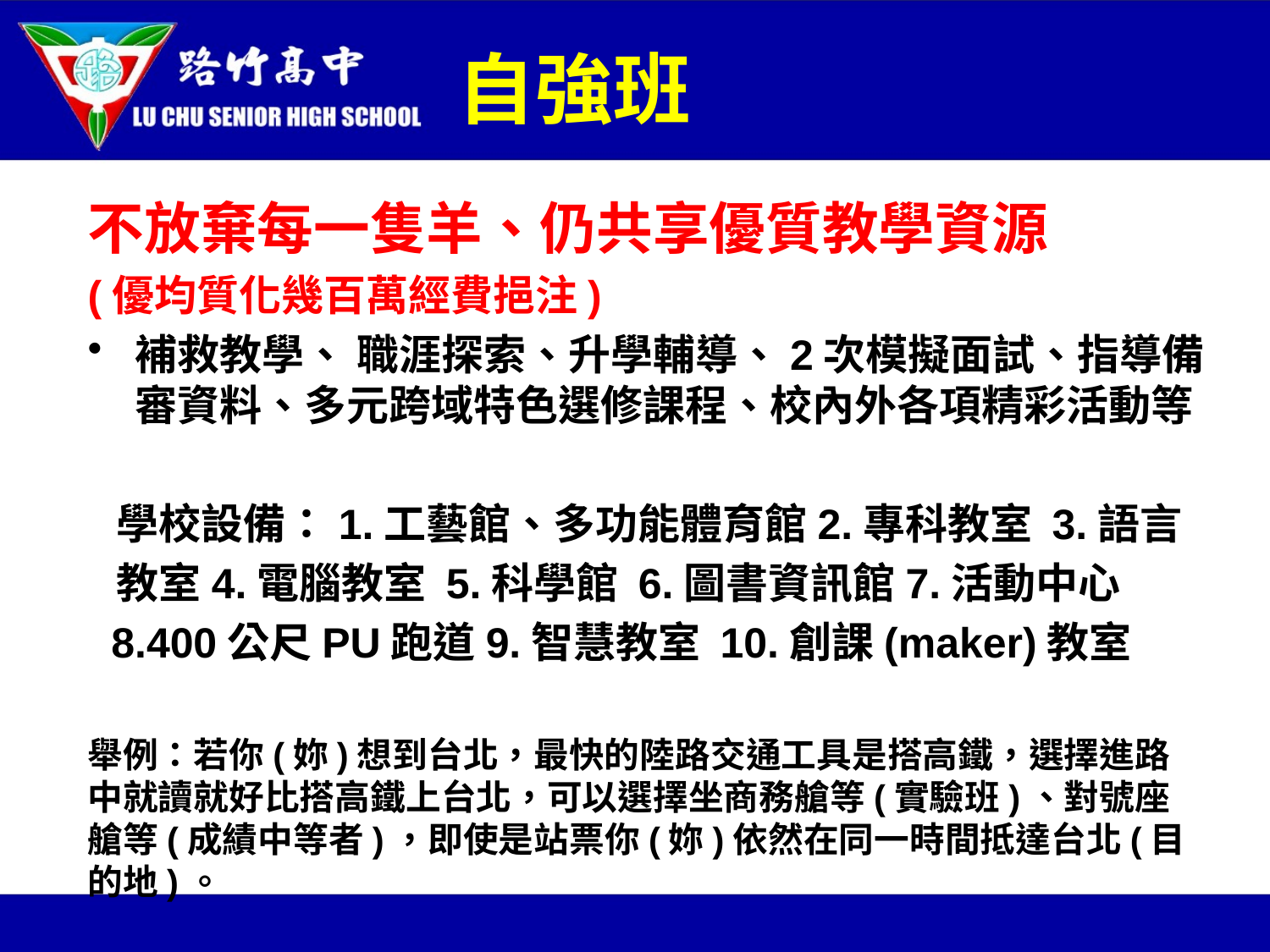

# 自強班
不放棄每一隻羊、仍共享優質教學資源
(優均質化幾百萬經費挹注)
補救教學、 職涯探索、升學輔導、2次模擬面試、指導備審資料、多元跨域特色選修課程、校內外各項精彩活動等

  學校設備：1.工藝館、多功能體育館2.專科教室 3.語言
  教室4.電腦教室 5.科學館 6.圖書資訊館7.活動中心
  8.400公尺PU跑道9.智慧教室 10.創課(maker)教室

舉例：若你(妳)想到台北，最快的陸路交通工具是搭高鐵，選擇進路中就讀就好比搭高鐵上台北，可以選擇坐商務艙等(實驗班)、對號座艙等(成績中等者)，即使是站票你(妳)依然在同一時間抵達台北(目的地)。